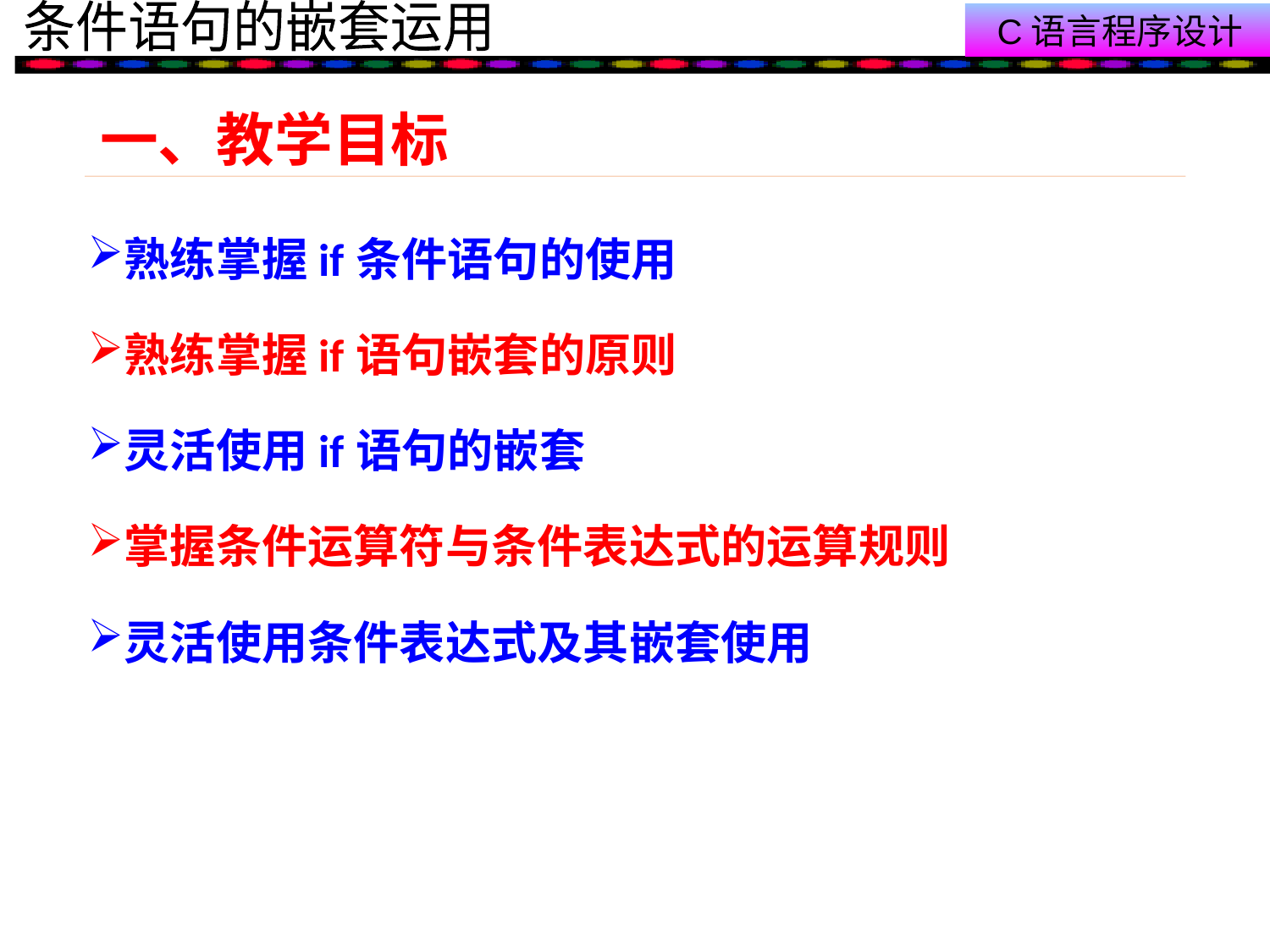

# 一、教学目标
熟练掌握if条件语句的使用
熟练掌握if语句嵌套的原则
灵活使用if语句的嵌套
掌握条件运算符与条件表达式的运算规则
灵活使用条件表达式及其嵌套使用